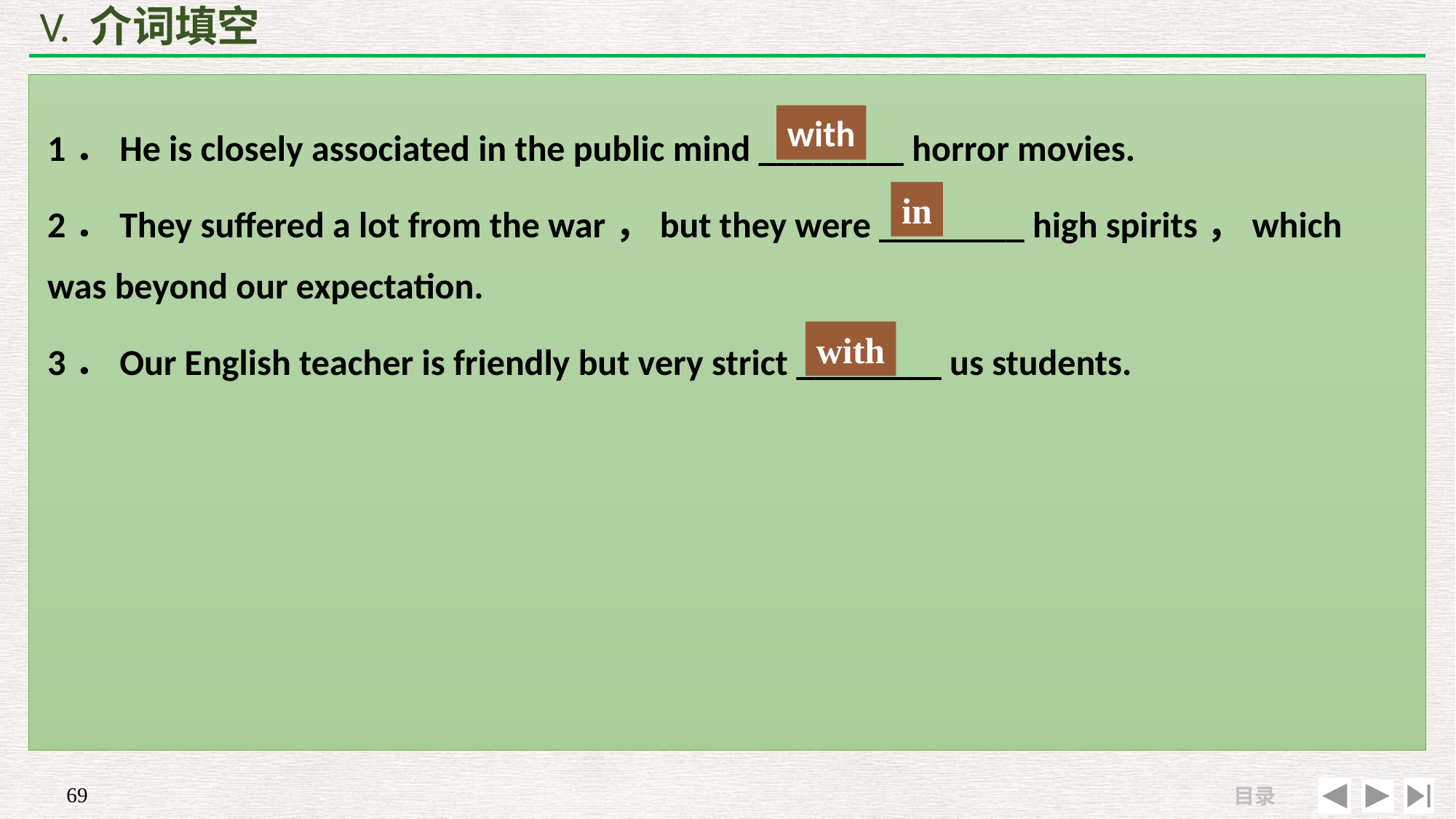

# V. 介词填空

1．He is closely associated in the public mind ________ horror movies.
2．They suffered a lot from the war，but they were ________ high spirits，which was beyond our expectation.
3．Our English teacher is friendly but very strict ________ us students.
with
in
with